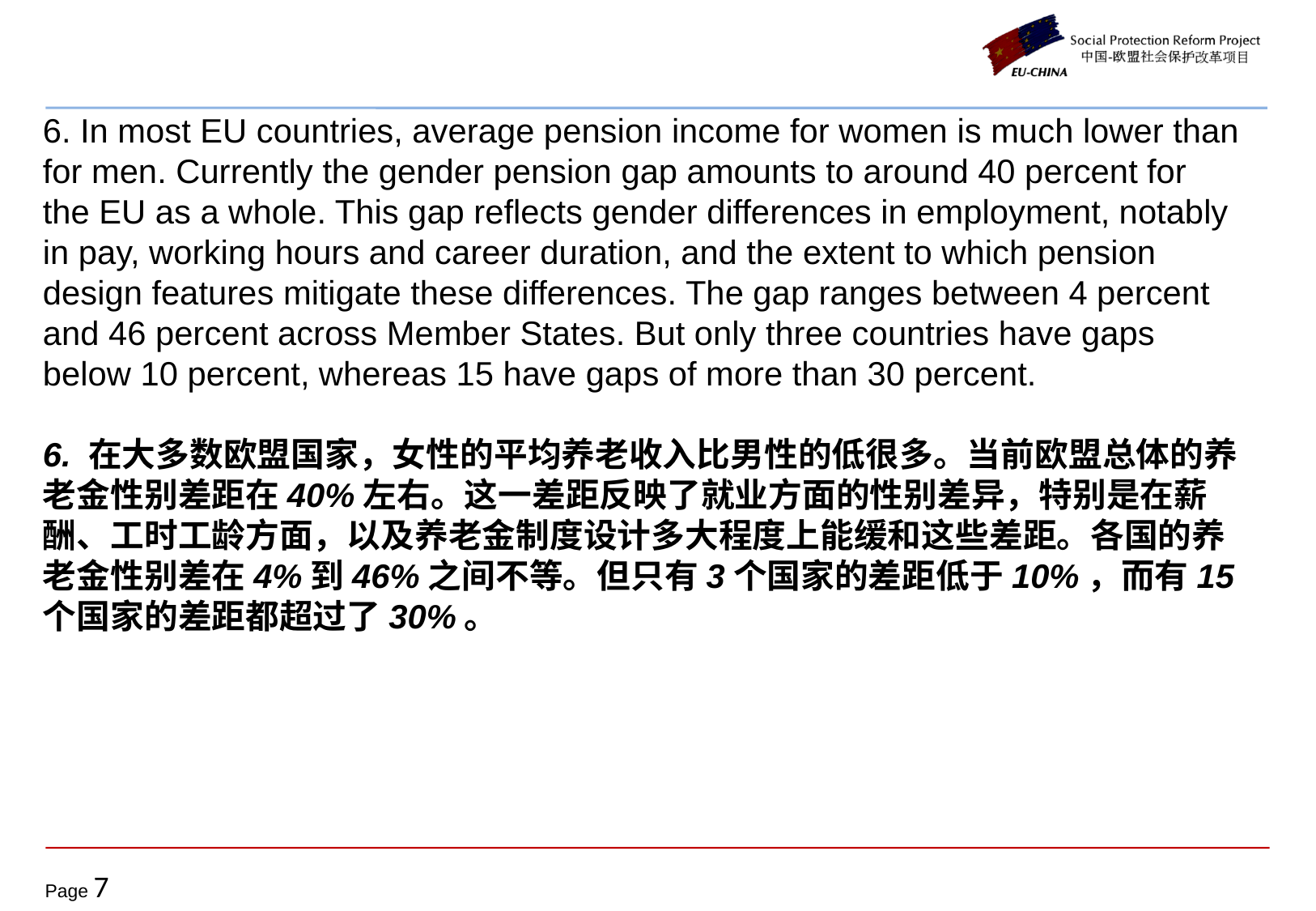

6. In most EU countries, average pension income for women is much lower than for men. Currently the gender pension gap amounts to around 40 percent for the EU as a whole. This gap reflects gender differences in employment, notably in pay, working hours and career duration, and the extent to which pension design features mitigate these differences. The gap ranges between 4 percent and 46 percent across Member States. But only three countries have gaps below 10 percent, whereas 15 have gaps of more than 30 percent.

6. 在大多数欧盟国家，女性的平均养老收入比男性的低很多。当前欧盟总体的养老金性别差距在40%左右。这一差距反映了就业方面的性别差异，特别是在薪酬、工时工龄方面，以及养老金制度设计多大程度上能缓和这些差距。各国的养老金性别差在4%到46%之间不等。但只有3个国家的差距低于10%，而有15个国家的差距都超过了30%。